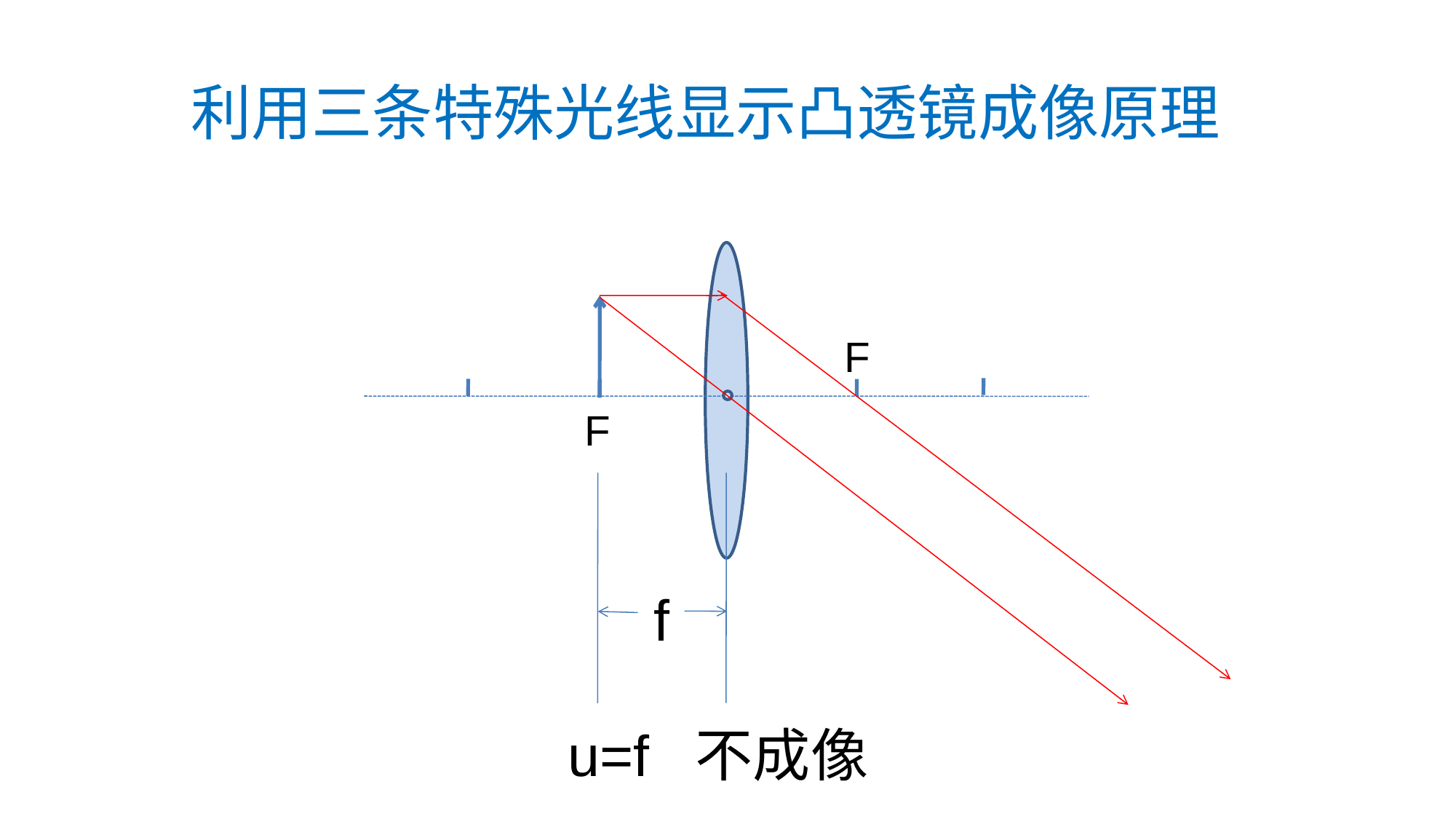

利用三条特殊光线显示凸透镜成像原理

F
f
F

u=f  不成像
50